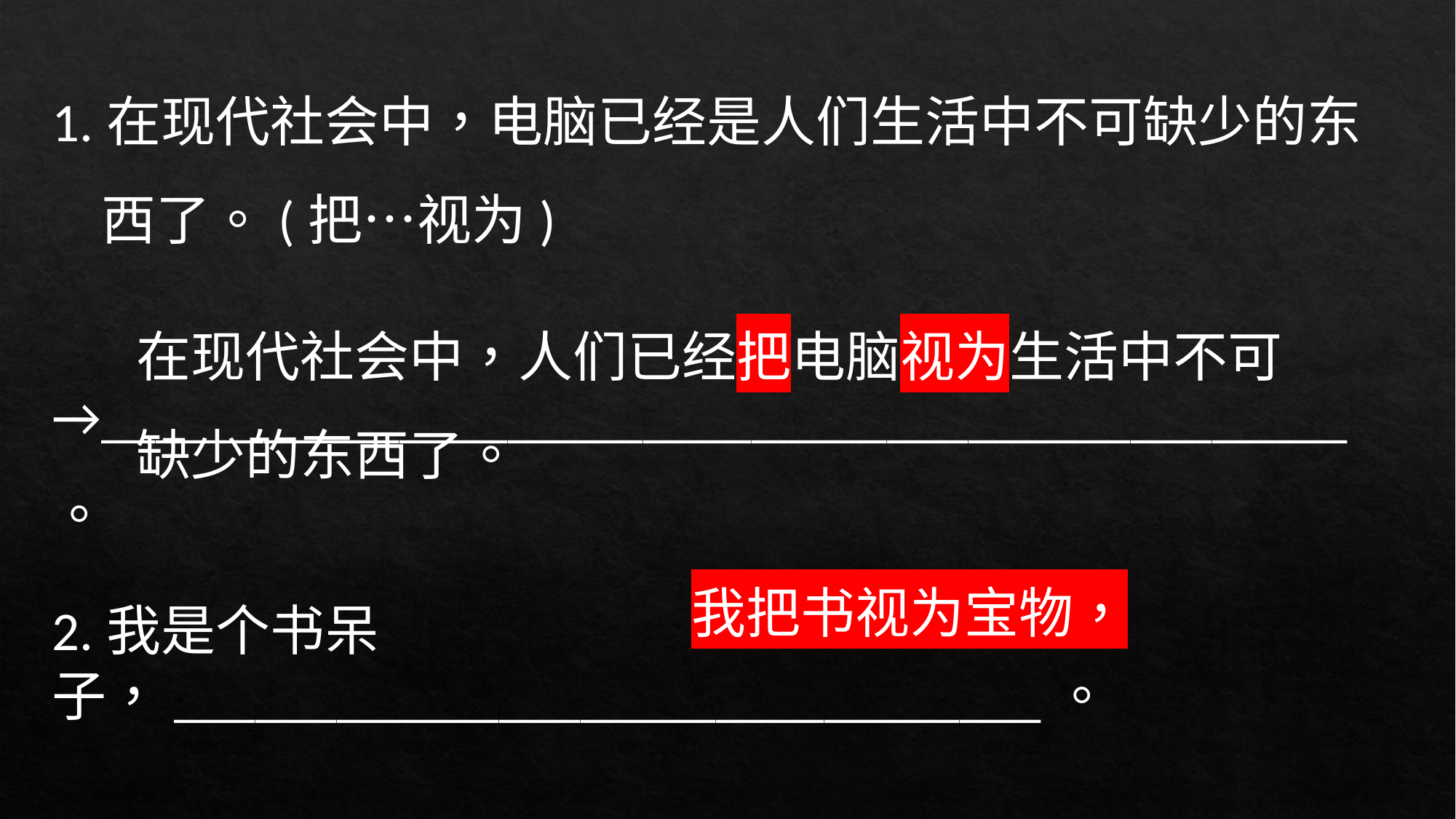

1.在现代社会中，电脑已经是人们生活中不可缺少的东
   西了。(把…视为)

→______________________________________________。
在现代社会中，人们已经把电脑视为生活中不可缺少的东西了。
我把书视为宝物，
2.我是个书呆子，________________________________。